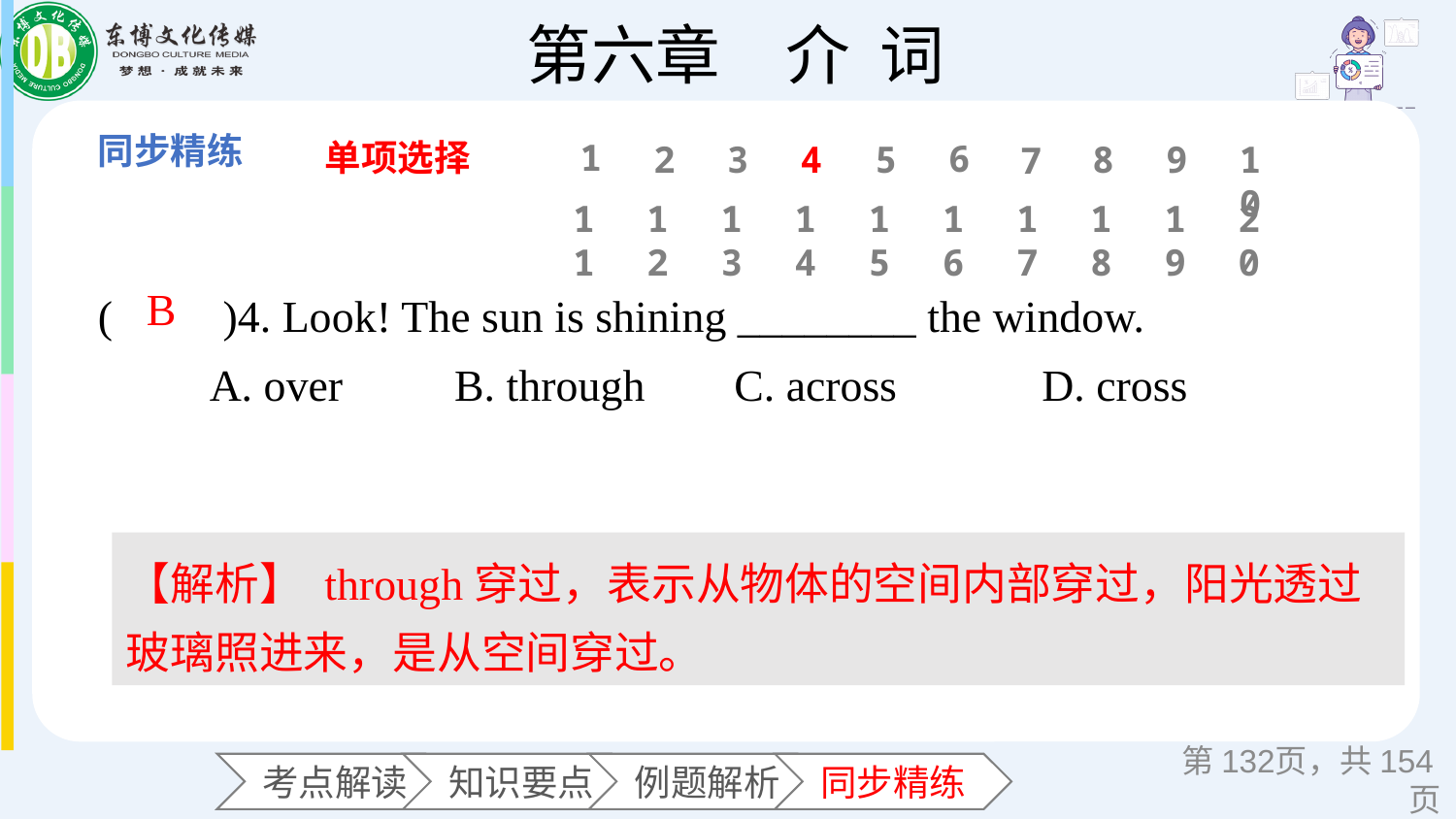

单项选择
1
6
2
3
4
5
8
9
10
7
11
12
13
14
15
16
17
18
19
20
(　　)4. Look! The sun is shining ________ the window.
          A. over          B. through        C. across             D. cross
B
【解析】 through穿过，表示从物体的空间内部穿过，阳光透过玻璃照进来，是从空间穿过。
第132页，共154页